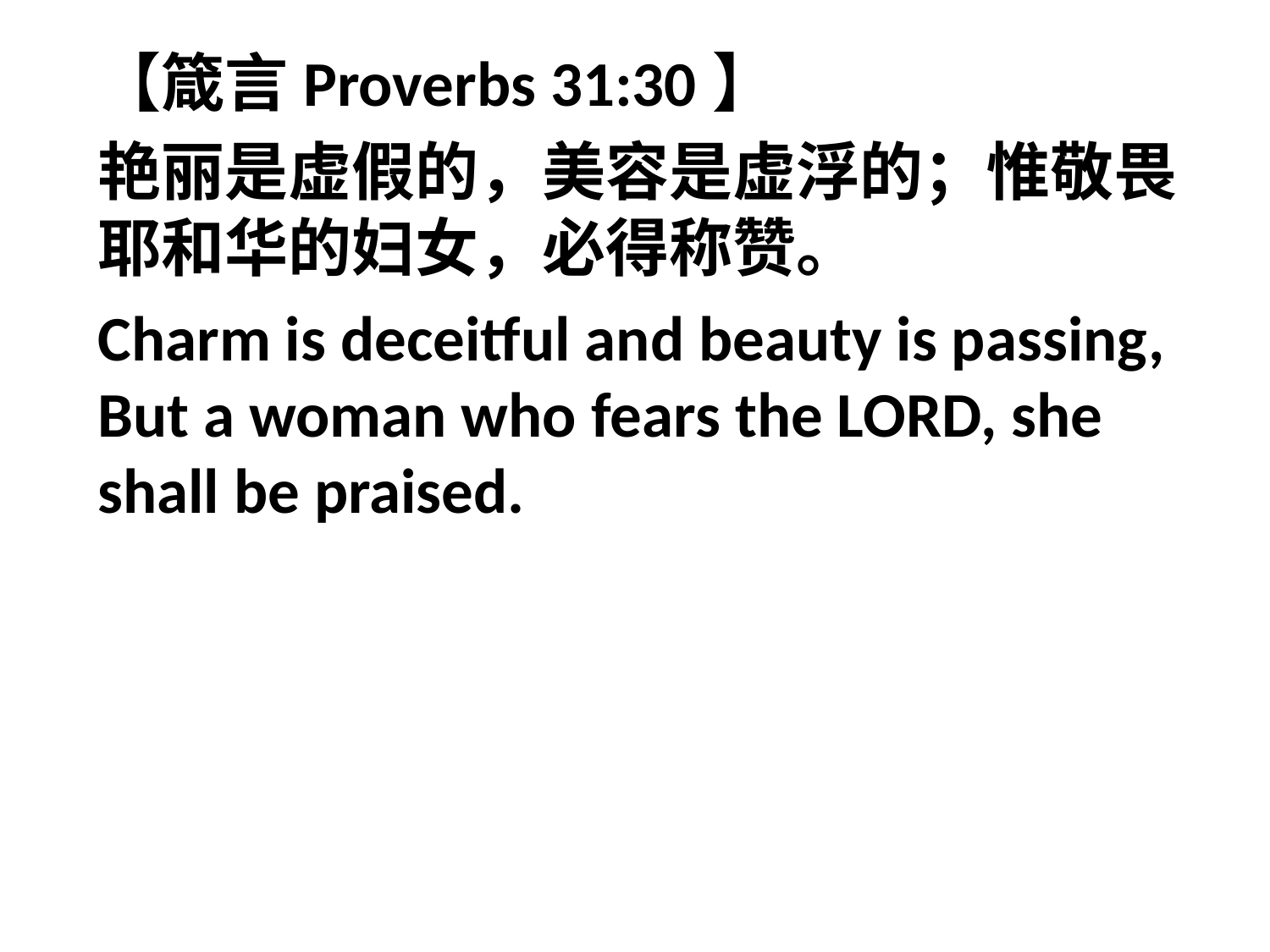

【箴言Proverbs 31:30】
艳丽是虚假的，美容是虚浮的；惟敬畏耶和华的妇女，必得称赞。
Charm is deceitful and beauty is passing, But a woman who fears the LORD, she shall be praised.